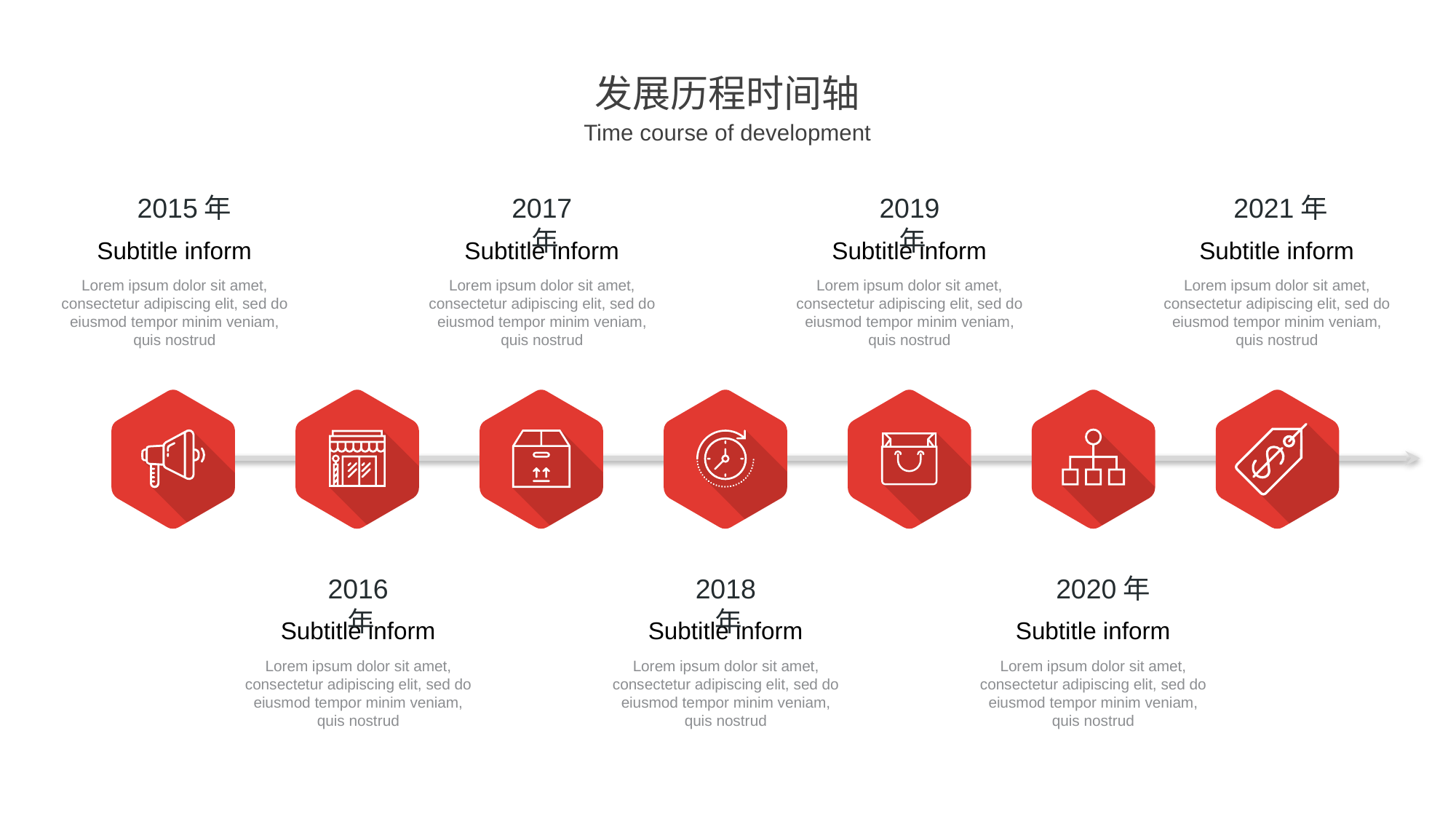

发展历程时间轴
Time course of development
2015年
Subtitle inform
Lorem ipsum dolor sit amet, consectetur adipiscing elit, sed do eiusmod tempor minim veniam, quis nostrud
2017年
Subtitle inform
Lorem ipsum dolor sit amet, consectetur adipiscing elit, sed do eiusmod tempor minim veniam, quis nostrud
2019年
Subtitle inform
Lorem ipsum dolor sit amet, consectetur adipiscing elit, sed do eiusmod tempor minim veniam, quis nostrud
2021年
Subtitle inform
Lorem ipsum dolor sit amet, consectetur adipiscing elit, sed do eiusmod tempor minim veniam, quis nostrud

2016年
Subtitle inform
Lorem ipsum dolor sit amet, consectetur adipiscing elit, sed do eiusmod tempor minim veniam, quis nostrud
2018年
Subtitle inform
Lorem ipsum dolor sit amet, consectetur adipiscing elit, sed do eiusmod tempor minim veniam, quis nostrud
2020年
Subtitle inform
Lorem ipsum dolor sit amet, consectetur adipiscing elit, sed do eiusmod tempor minim veniam, quis nostrud